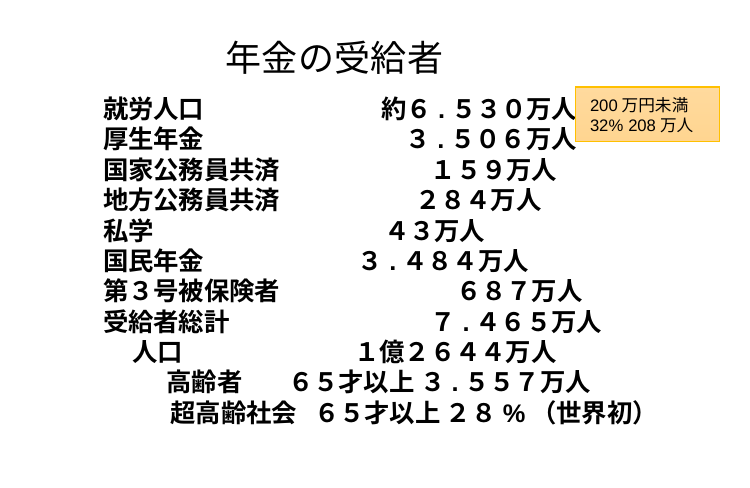

年金の受給者
就労人口　　　　　　　　約６.５３０万人
厚生年金　　　　　　　　３.５０６万人
国家公務員共済　　　　　　１５９万人
地方公務員共済      　　　　２８４万人
私学               　　　            ４３万人
国民年金　  　                ３.４８４万人
第３号被保険者　　　　　　　６８７万人
受給者総計　　　　　　　　７.４６５万人
    人口　     　　　　   １億２６４４万人
          高齢者        ６５才以上 ３.５５７万人
　　   超高齢社会   ６５才以上 ２８%（世界初）

200万円未満
32% 208万人